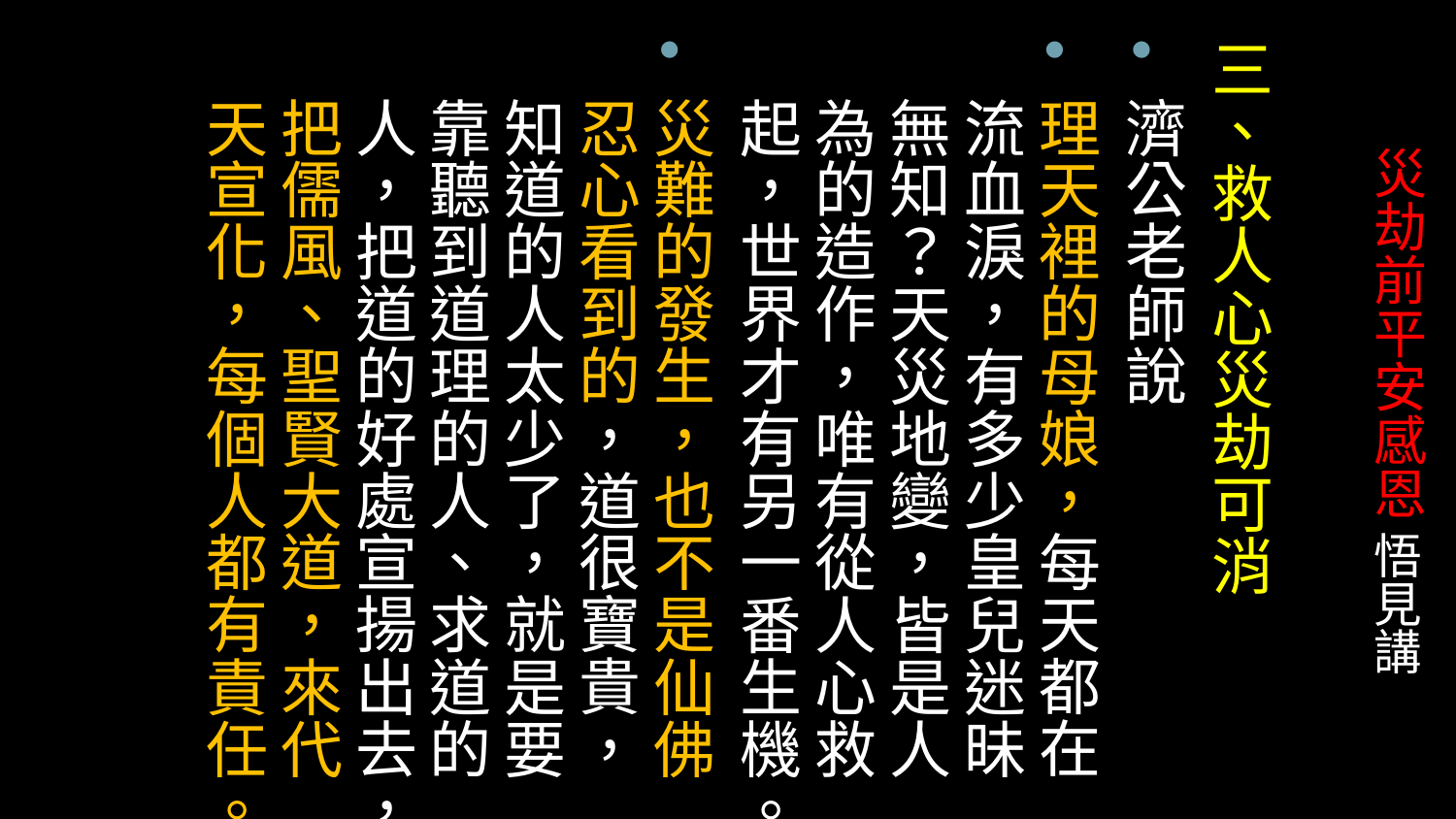

三、救人心災劫可消
濟公老師說
理天裡的母娘，每天都在流血淚，有多少皇兒迷昧無知？天災地變，皆是人為的造作，唯有從人心救起，世界才有另一番生機。
災難的發生，也不是仙佛忍心看到的，道很寶貴，知道的人太少了，就是要靠聽到道理的人、求道的人，把道的好處宣揚出去，把儒風、聖賢大道，來代天宣化，每個人都有責任。

# 災劫前平安感恩 悟見講